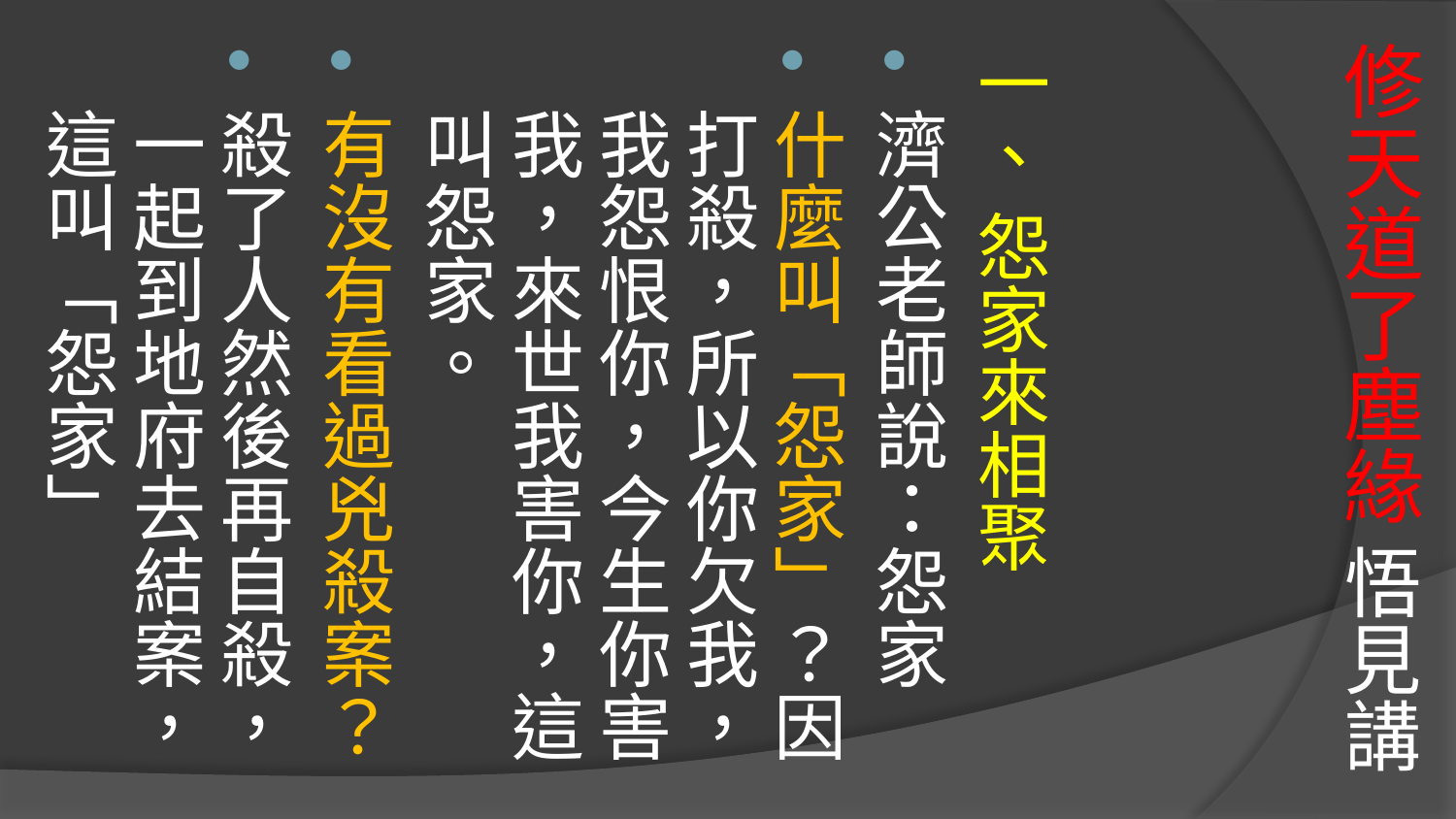

# 修天道了塵緣 悟見講
一、 怨家來相聚
濟公老師說：怨家
什麼叫「怨家」？因打殺，所以你欠我，我怨恨你，今生你害我，來世我害你，這叫怨家。
有沒有看過兇殺案？
殺了人然後再自殺，一起到地府去結案，這叫「怨家」